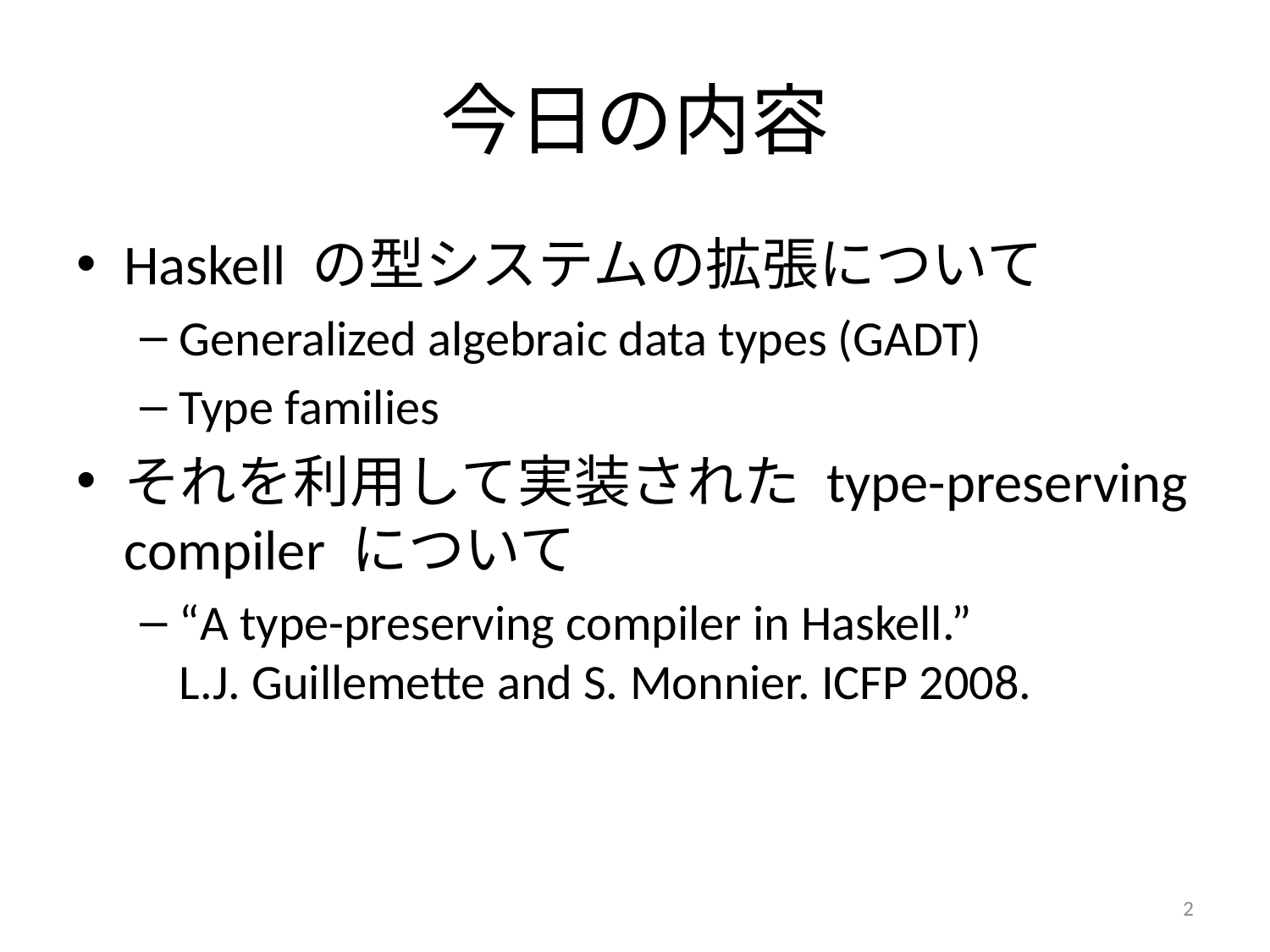

# 今日の内容
Haskell の型システムの拡張について
Generalized algebraic data types (GADT)
Type families
それを利用して実装された type-preserving compiler について
“A type-preserving compiler in Haskell.”
L.J. Guillemette and S. Monnier. ICFP 2008.
2